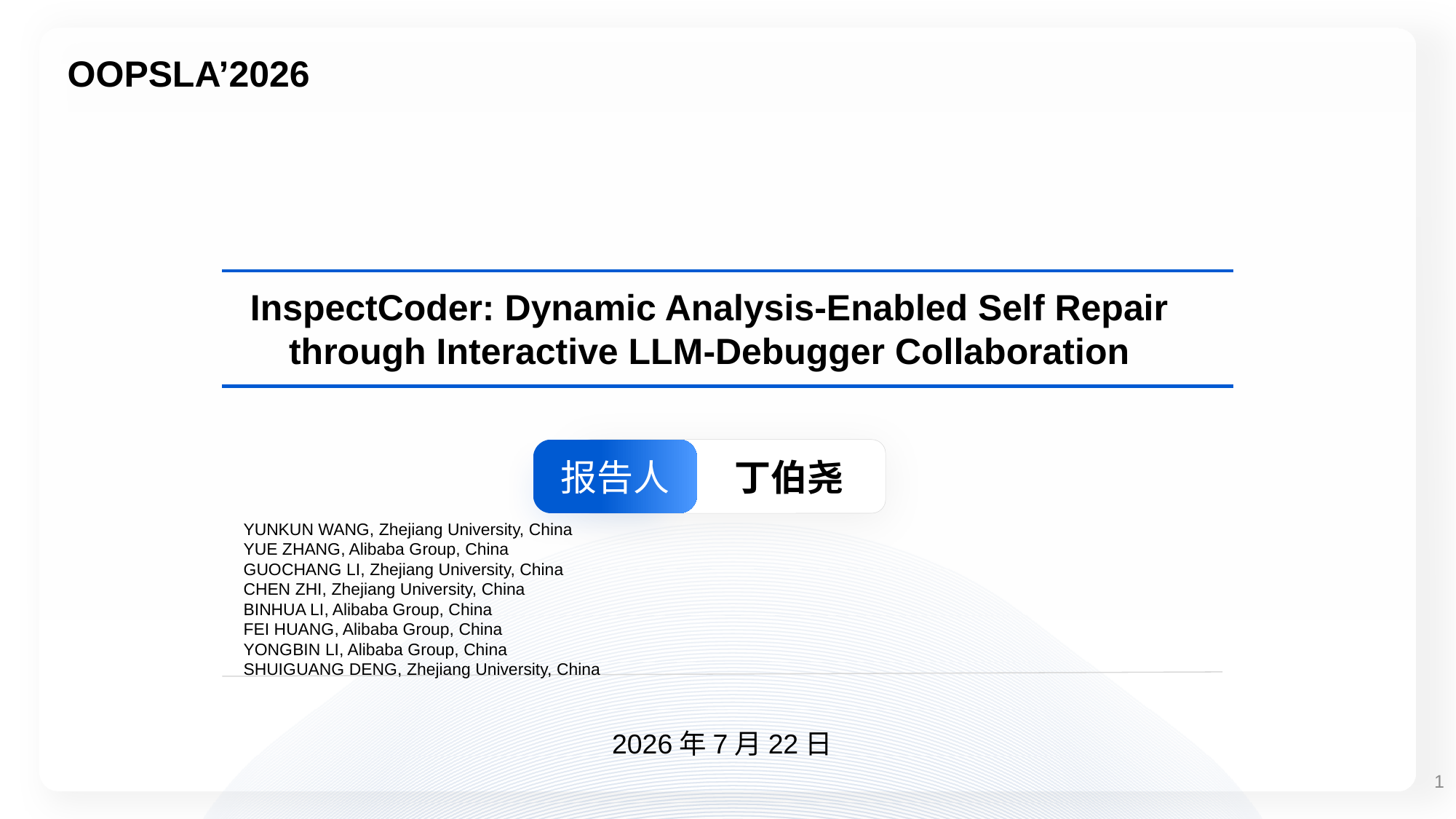

OOPSLA’2026
InspectCoder: Dynamic Analysis-Enabled Self Repair through Interactive LLM-Debugger Collaboration
报告人
丁伯尧
YUNKUN WANG, Zhejiang University, China
YUE ZHANG, Alibaba Group, China
GUOCHANG LI, Zhejiang University, China
CHEN ZHI, Zhejiang University, China
BINHUA LI, Alibaba Group, China
FEI HUANG, Alibaba Group, China
YONGBIN LI, Alibaba Group, China
SHUIGUANG DENG, Zhejiang University, China

2026年7月22日
1